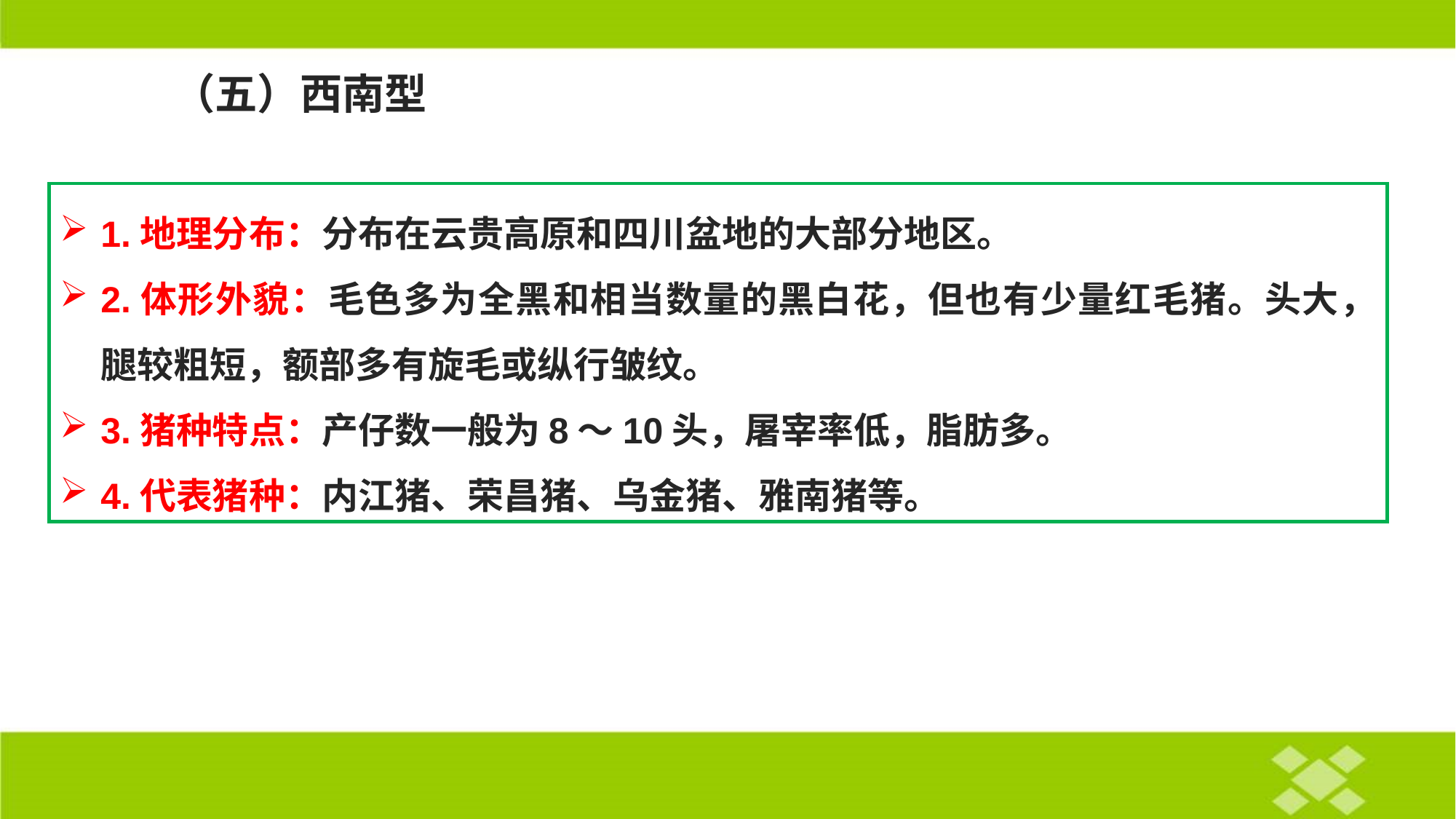

（五）西南型
1.地理分布：分布在云贵高原和四川盆地的大部分地区。
2.体形外貌：毛色多为全黑和相当数量的黑白花，但也有少量红毛猪。头大，腿较粗短，额部多有旋毛或纵行皱纹。
3.猪种特点：产仔数一般为8～10头，屠宰率低，脂肪多。
4.代表猪种：内江猪、荣昌猪、乌金猪、雅南猪等。